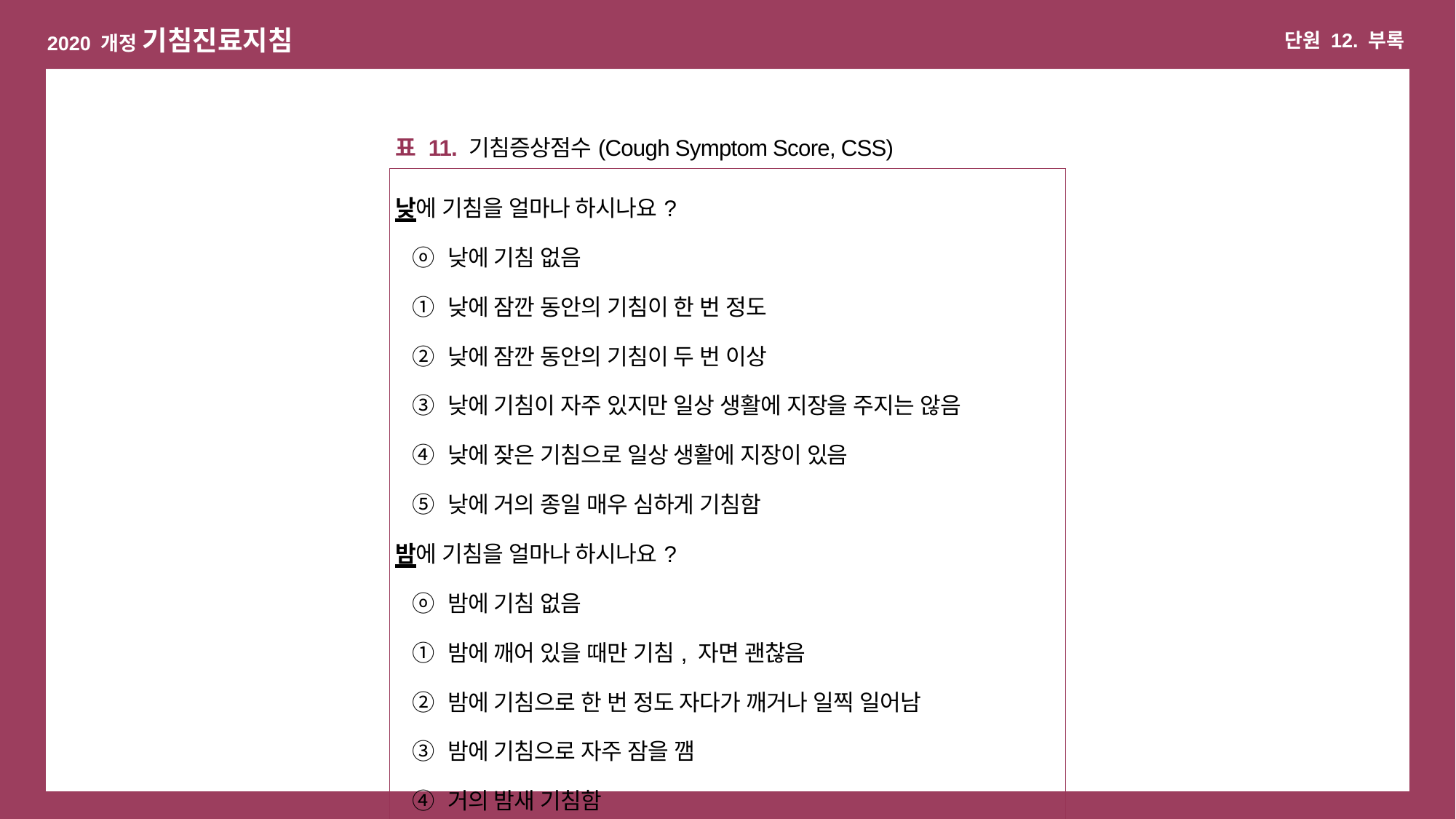

| 표 11. 기침증상점수(Cough Symptom Score, CSS) |
| --- |
| 낮에 기침을 얼마나 하시나요? ⓞ 낮에 기침 없음 ① 낮에 잠깐 동안의 기침이 한 번 정도 ② 낮에 잠깐 동안의 기침이 두 번 이상 ③ 낮에 기침이 자주 있지만 일상 생활에 지장을 주지는 않음 ④ 낮에 잦은 기침으로 일상 생활에 지장이 있음 ⑤ 낮에 거의 종일 매우 심하게 기침함 밤에 기침을 얼마나 하시나요? ⓞ 밤에 기침 없음 ① 밤에 깨어 있을 때만 기침, 자면 괜찮음 ② 밤에 기침으로 한 번 정도 자다가 깨거나 일찍 일어남 ③ 밤에 기침으로 자주 잠을 깸 ④ 거의 밤새 기침함 ⑤ 거의 밤새 잠을 잘 수 없도록 심하게 기침함 |